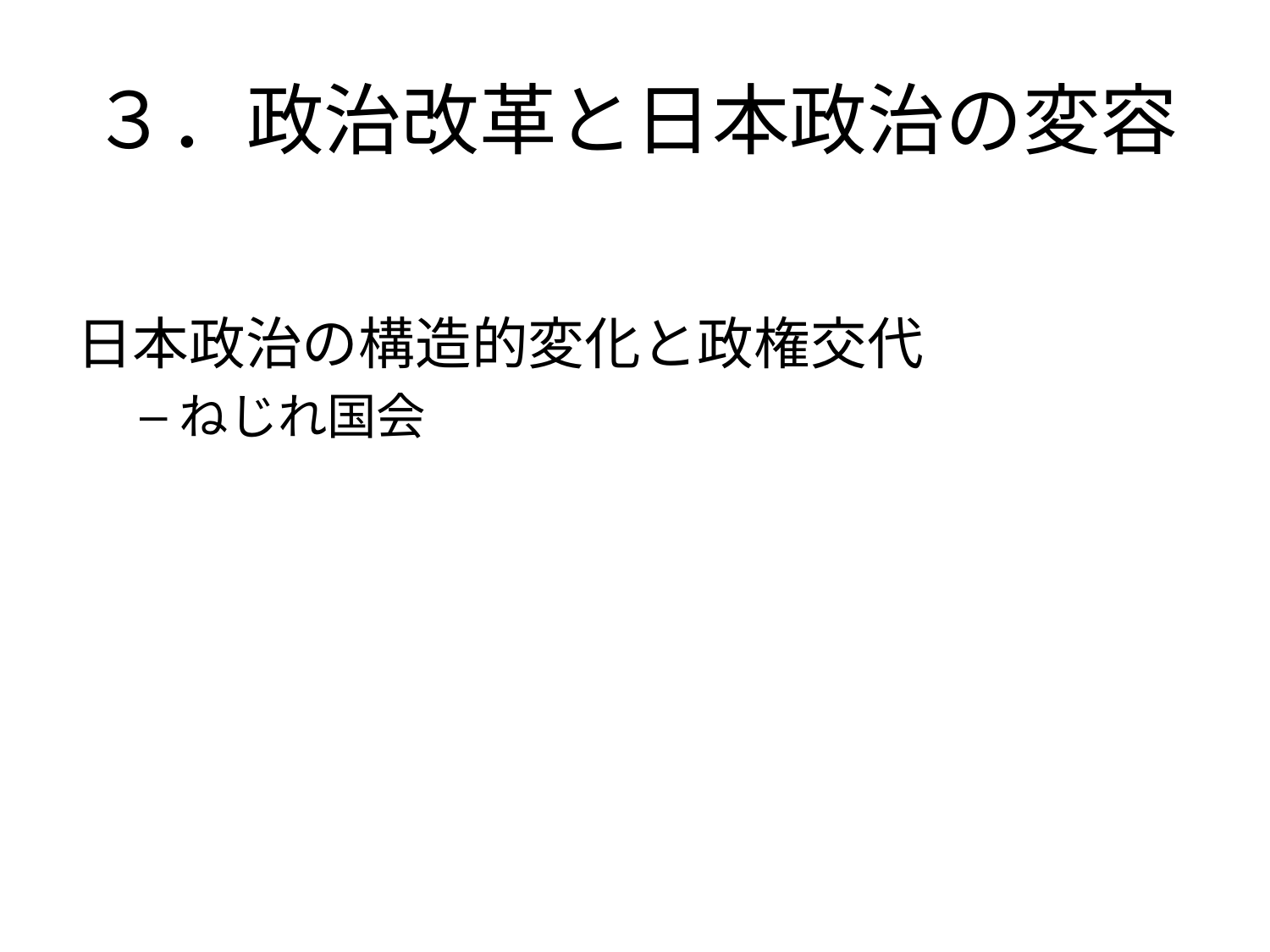

# ３．政治改革と日本政治の変容

日本政治の構造的変化と政権交代
ねじれ国会